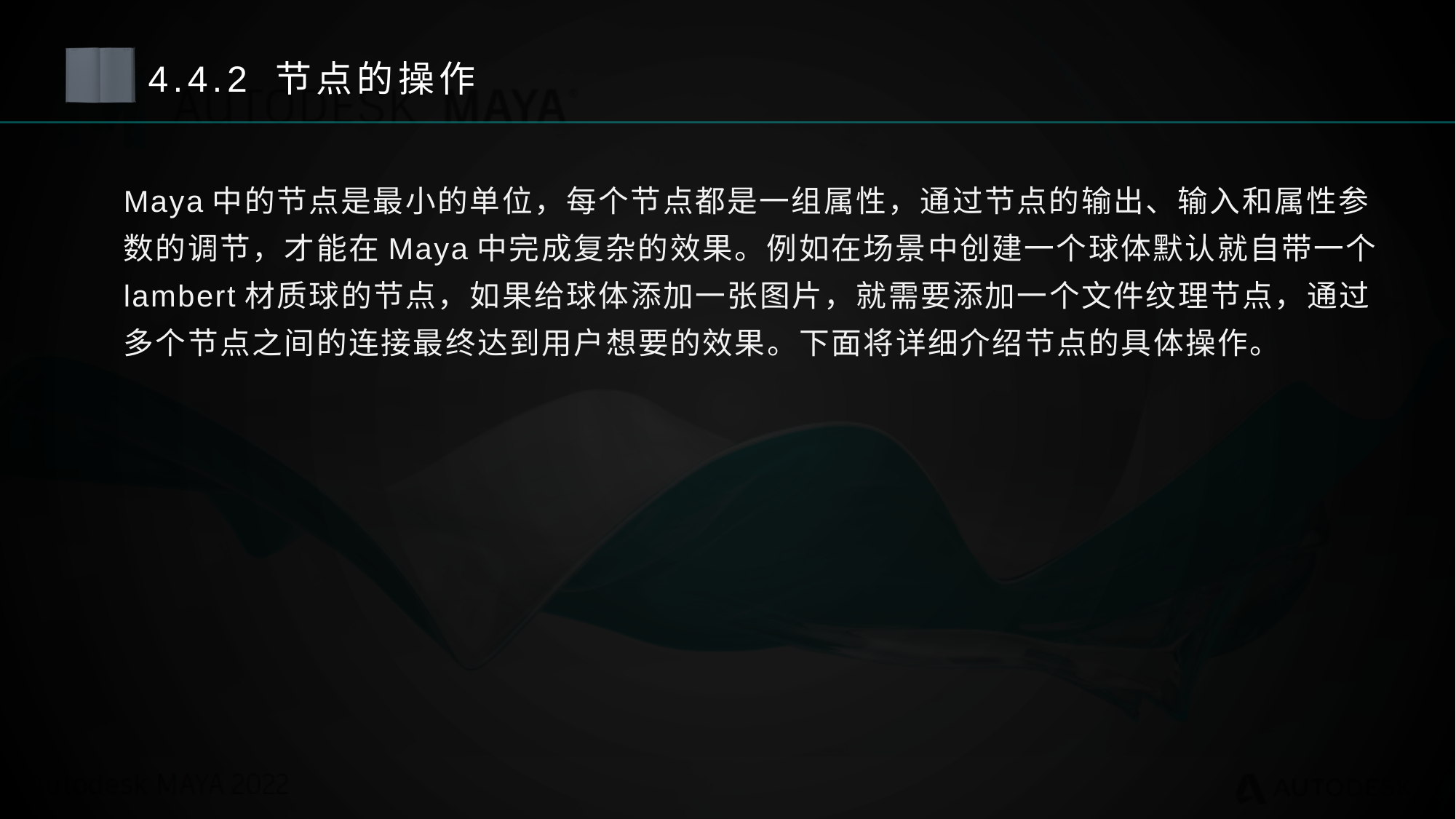

4.4.2 节点的操作
Maya中的节点是最小的单位，每个节点都是一组属性，通过节点的输出、输入和属性参数的调节，才能在Maya中完成复杂的效果。例如在场景中创建一个球体默认就自带一个lambert材质球的节点，如果给球体添加一张图片，就需要添加一个文件纹理节点，通过多个节点之间的连接最终达到用户想要的效果。下面将详细介绍节点的具体操作。